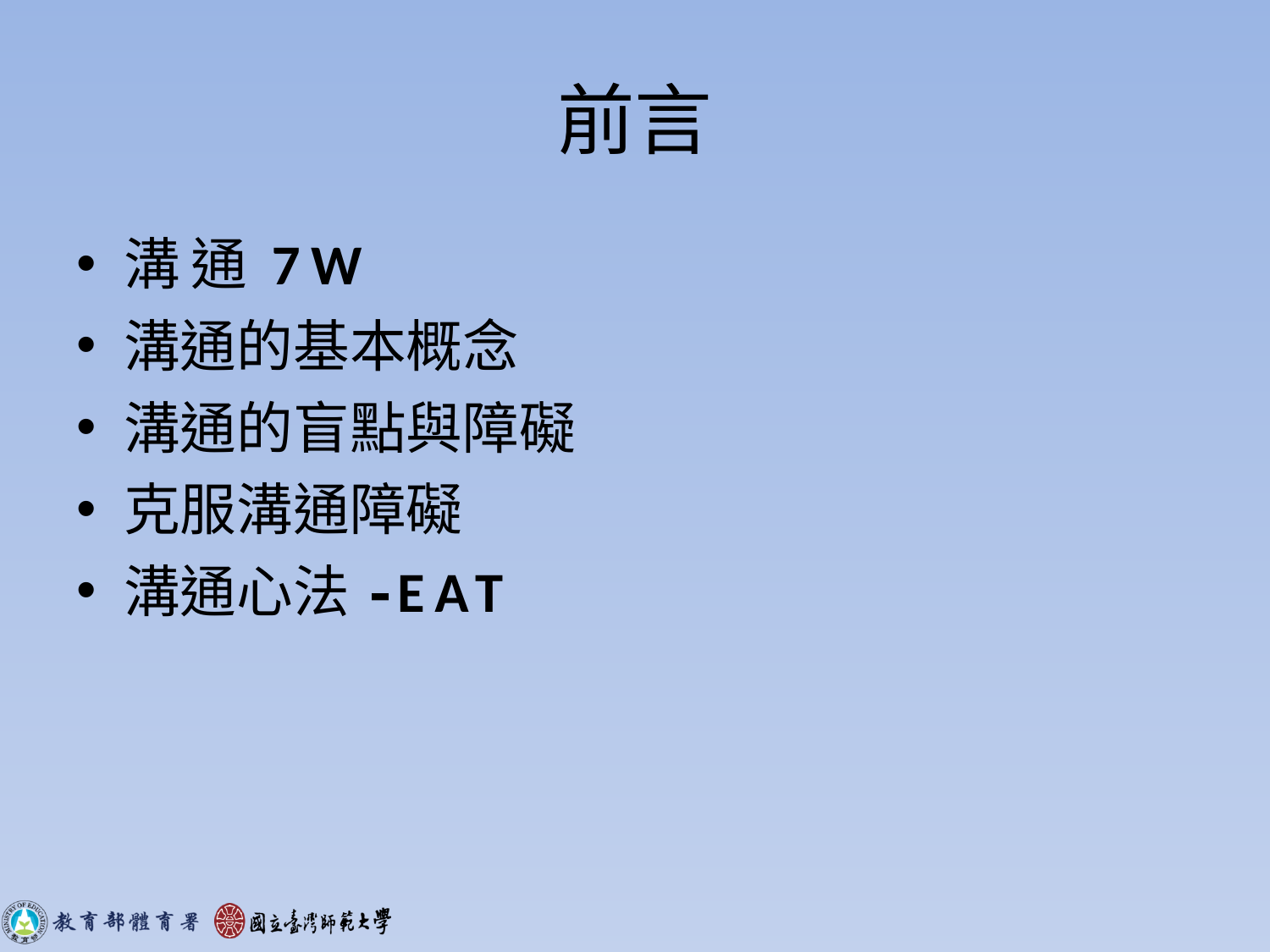

# 前言
溝通7W
溝通的基本概念
溝通的盲點與障礙
克服溝通障礙
溝通心法-EAT